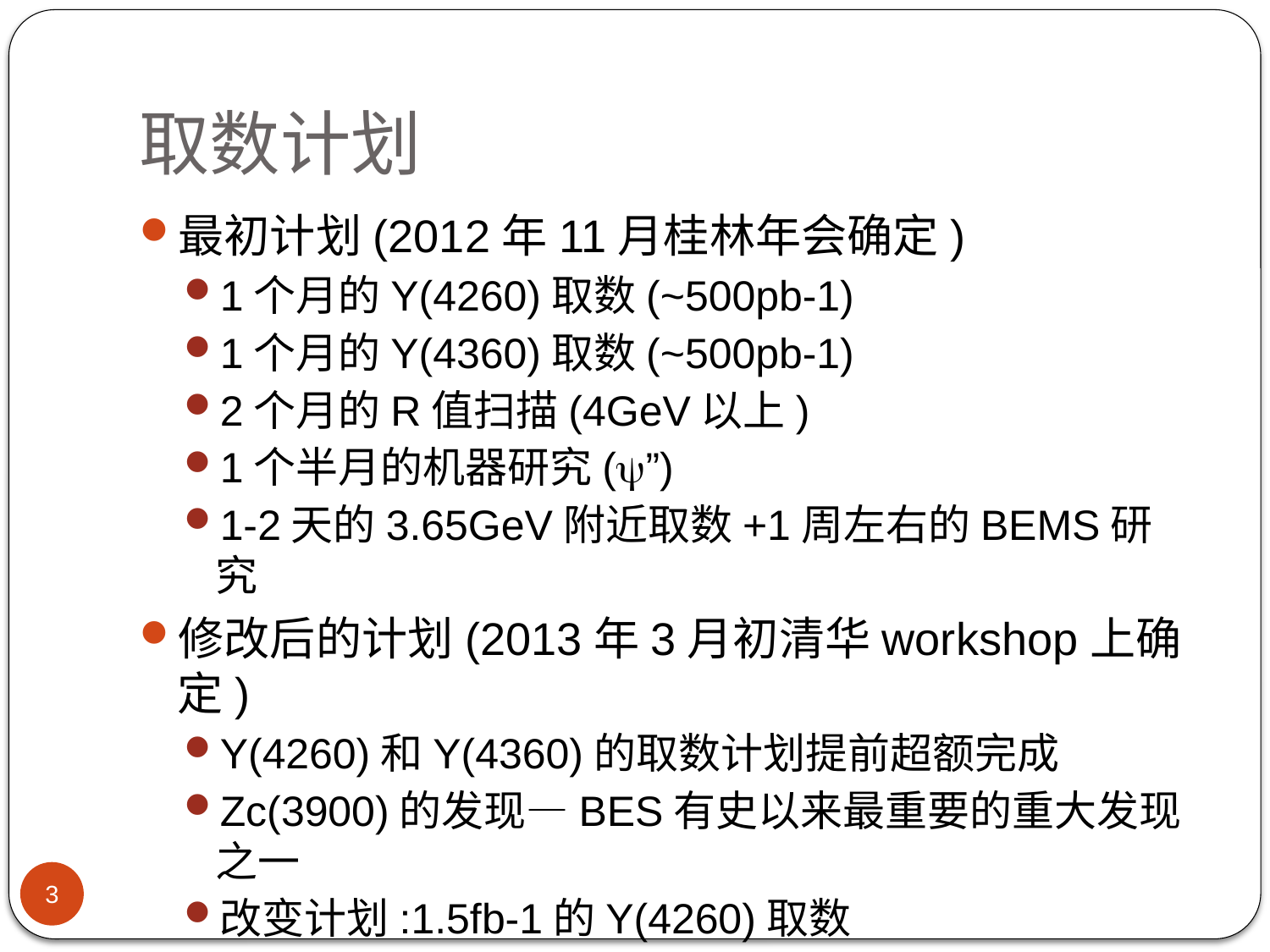

# 取数计划
最初计划(2012年11月桂林年会确定)
1个月的Y(4260)取数(~500pb-1)
1个月的Y(4360)取数(~500pb-1)
2个月的R值扫描(4GeV以上)
1个半月的机器研究(ψ”)
1-2天的3.65GeV附近取数+1周左右的BEMS研究
修改后的计划(2013年3月初清华workshop上确定)
Y(4260)和Y(4360)的取数计划提前超额完成
Zc(3900)的发现—BES有史以来最重要的重大发现之一
改变计划:1.5fb-1的Y(4260)取数
3